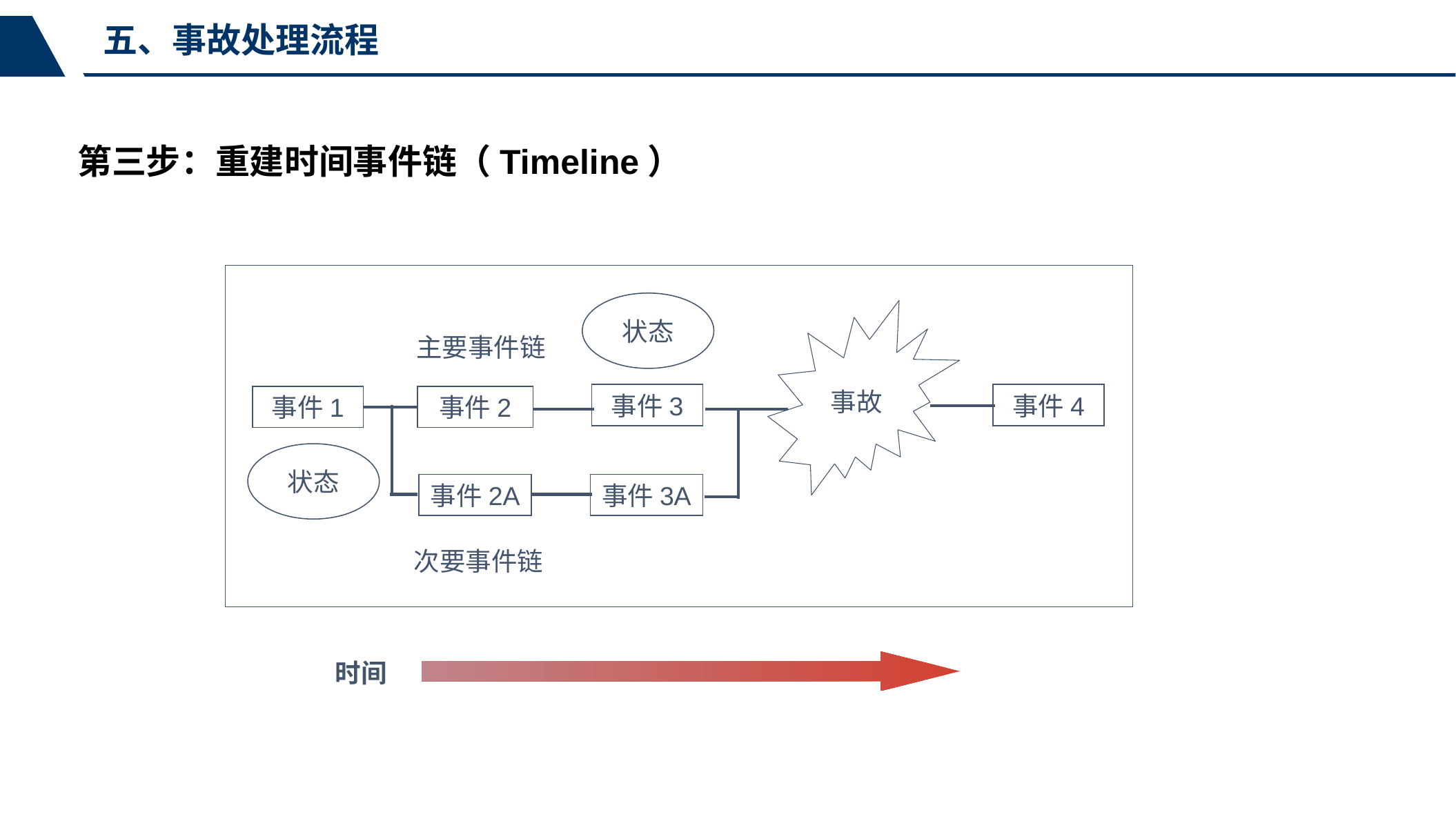

五、事故处理流程

第三步：重建时间事件链（Timeline）

状态
事故
主要事件链
事件3
事件4
事件1
事件2
状态
事件2A
事件3A
次要事件链

时间